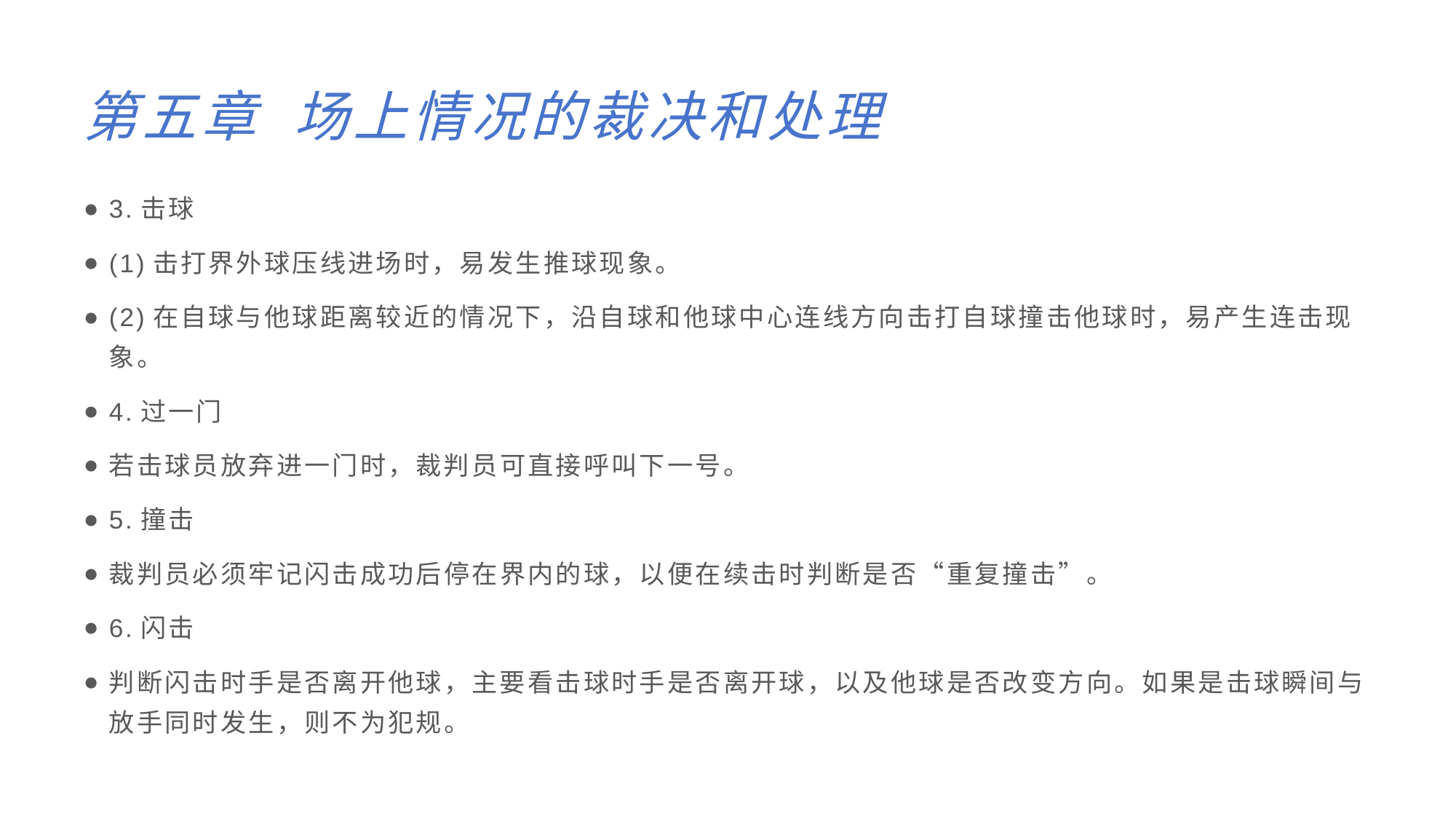

# 第五章  场上情况的裁决和处理
3.击球
(1)击打界外球压线进场时，易发生推球现象。
(2)在自球与他球距离较近的情况下，沿自球和他球中心连线方向击打自球撞击他球时，易产生连击现象。
4.过一门
若击球员放弃进一门时，裁判员可直接呼叫下一号。
5.撞击
裁判员必须牢记闪击成功后停在界内的球，以便在续击时判断是否“重复撞击”。
6.闪击
判断闪击时手是否离开他球，主要看击球时手是否离开球，以及他球是否改变方向。如果是击球瞬间与放手同时发生，则不为犯规。